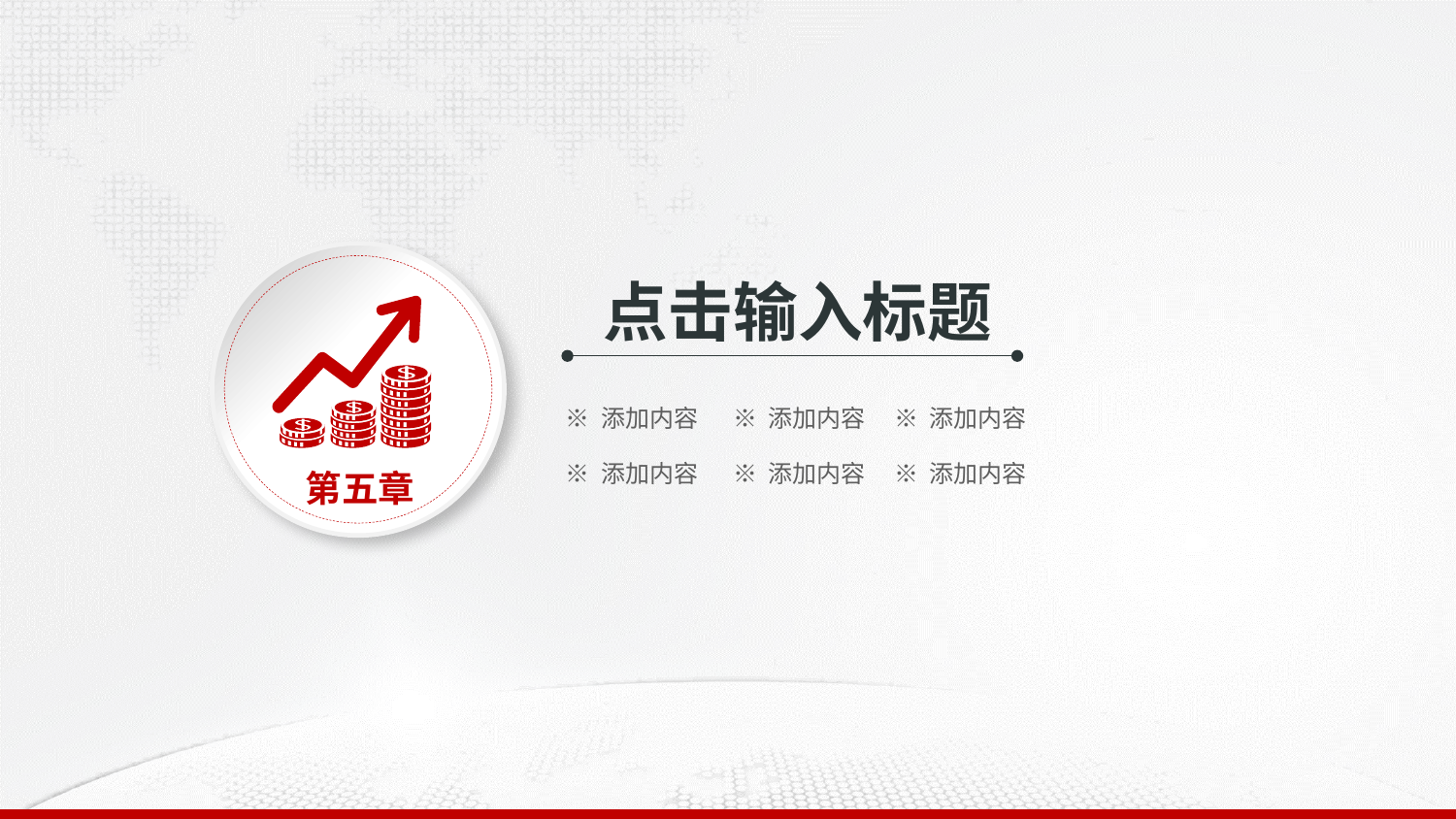

点击输入标题

※ 添加内容
※ 添加内容
※ 添加内容
※ 添加内容
※ 添加内容
※ 添加内容
第五章